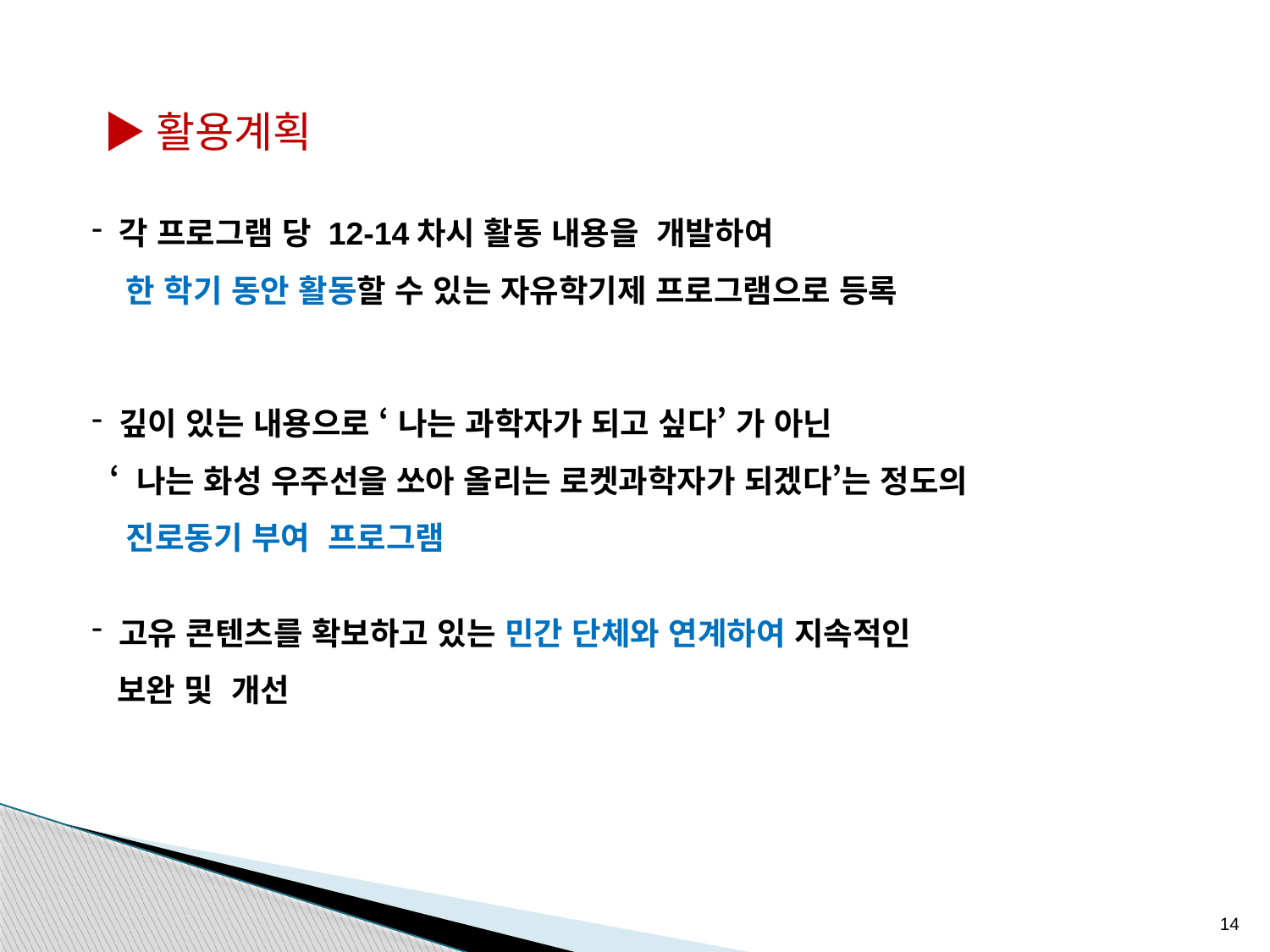

▶활용계획

 각 프로그램 당 12-14차시 활동 내용을  개발하여
   한 학기 동안 활동할 수 있는 자유학기제 프로그램으로 등록

 깊이 있는 내용으로 ‘ 나는 과학자가 되고 싶다’ 가 아닌
  ‘ 나는 화성 우주선을 쏘아 올리는 로켓과학자가 되겠다’는 정도의
   진로동기 부여  프로그램

 고유 콘텐츠를 확보하고 있는 민간 단체와 연계하여 지속적인
  보완 및  개선

14